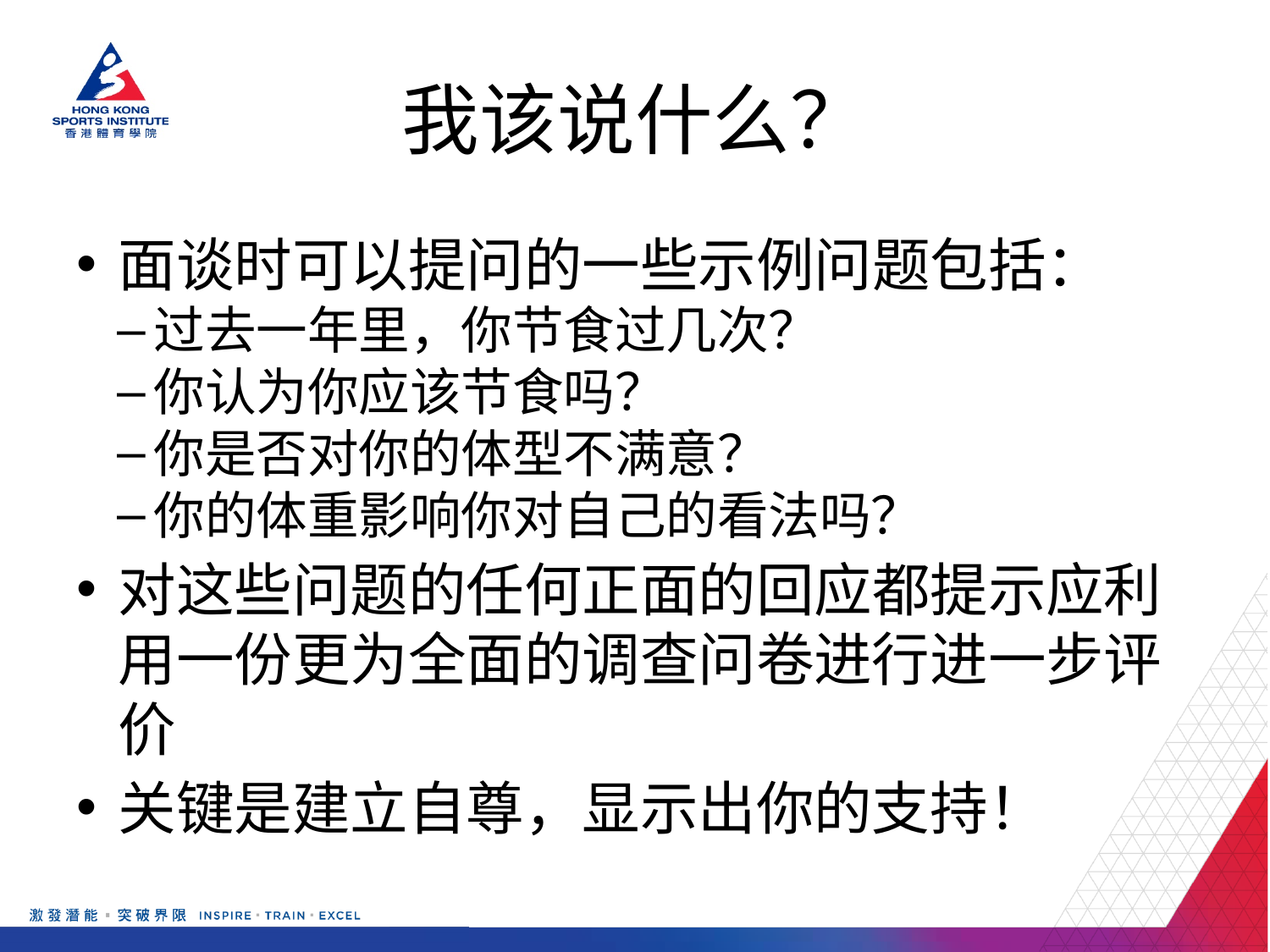

# 我该说什么？
面谈时可以提问的一些示例问题包括：
过去一年里，你节食过几次？
你认为你应该节食吗？
你是否对你的体型不满意？
你的体重影响你对自己的看法吗？
对这些问题的任何正面的回应都提示应利用一份更为全面的调查问卷进行进一步评价
关键是建立自尊，显示出你的支持！